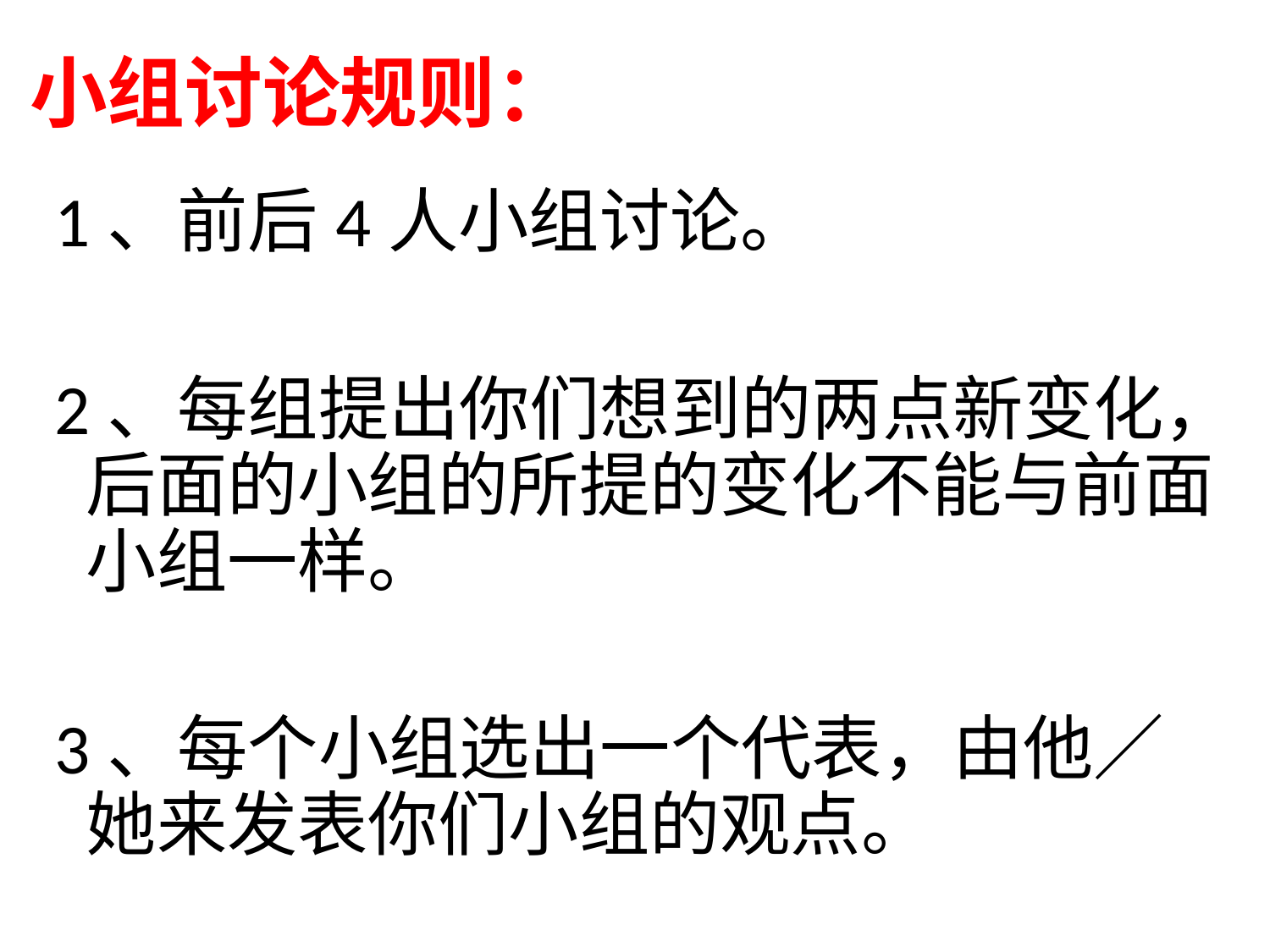

# 小组讨论规则：
1、前后4人小组讨论。

2、每组提出你们想到的两点新变化，后面的小组的所提的变化不能与前面小组一样。

3、每个小组选出一个代表，由他／她来发表你们小组的观点。